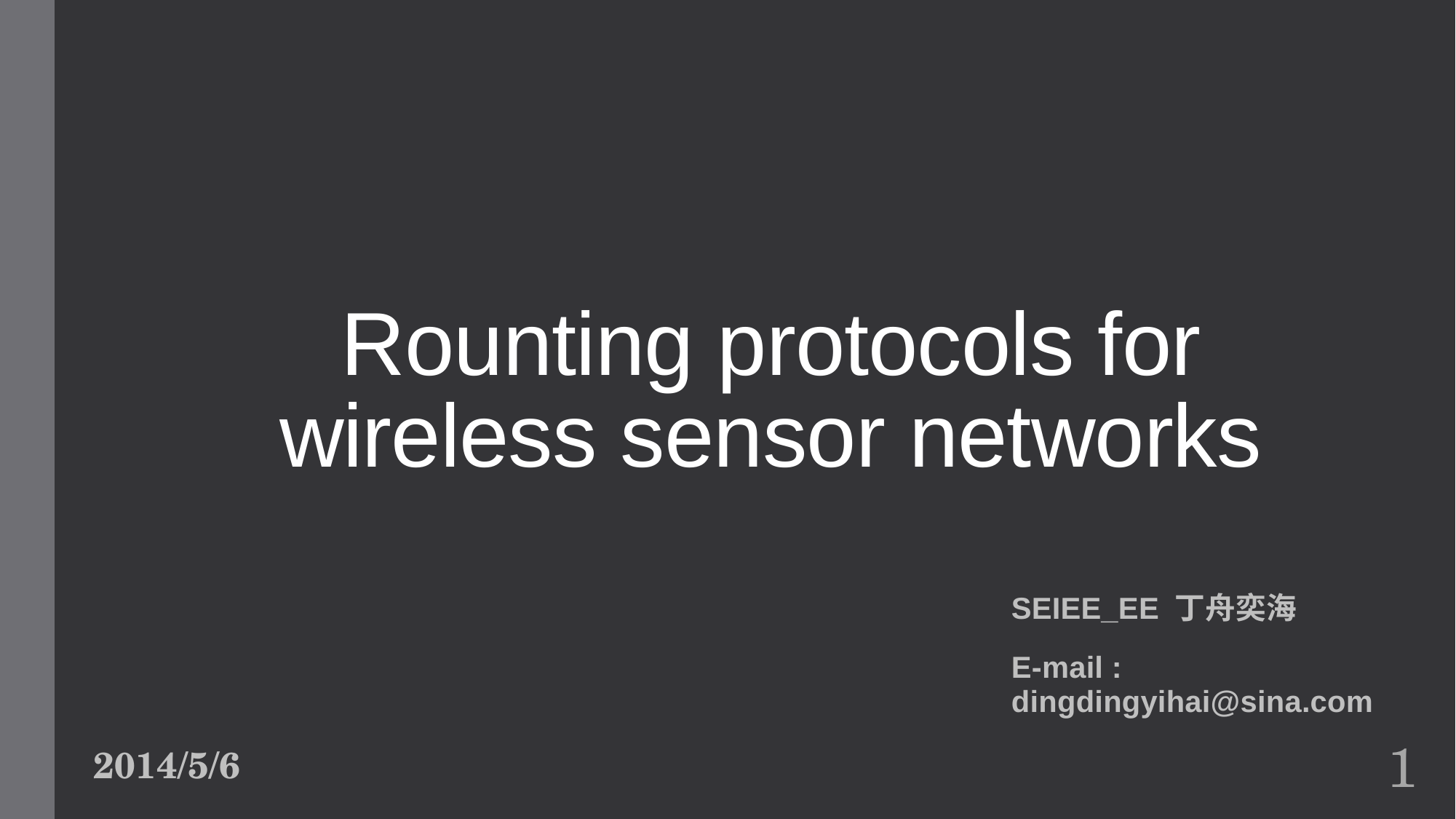

# Rounting protocols for wireless sensor networks
SEIEE_EE 丁舟奕海
E-mail : dingdingyihai@sina.com
1
2014/5/6